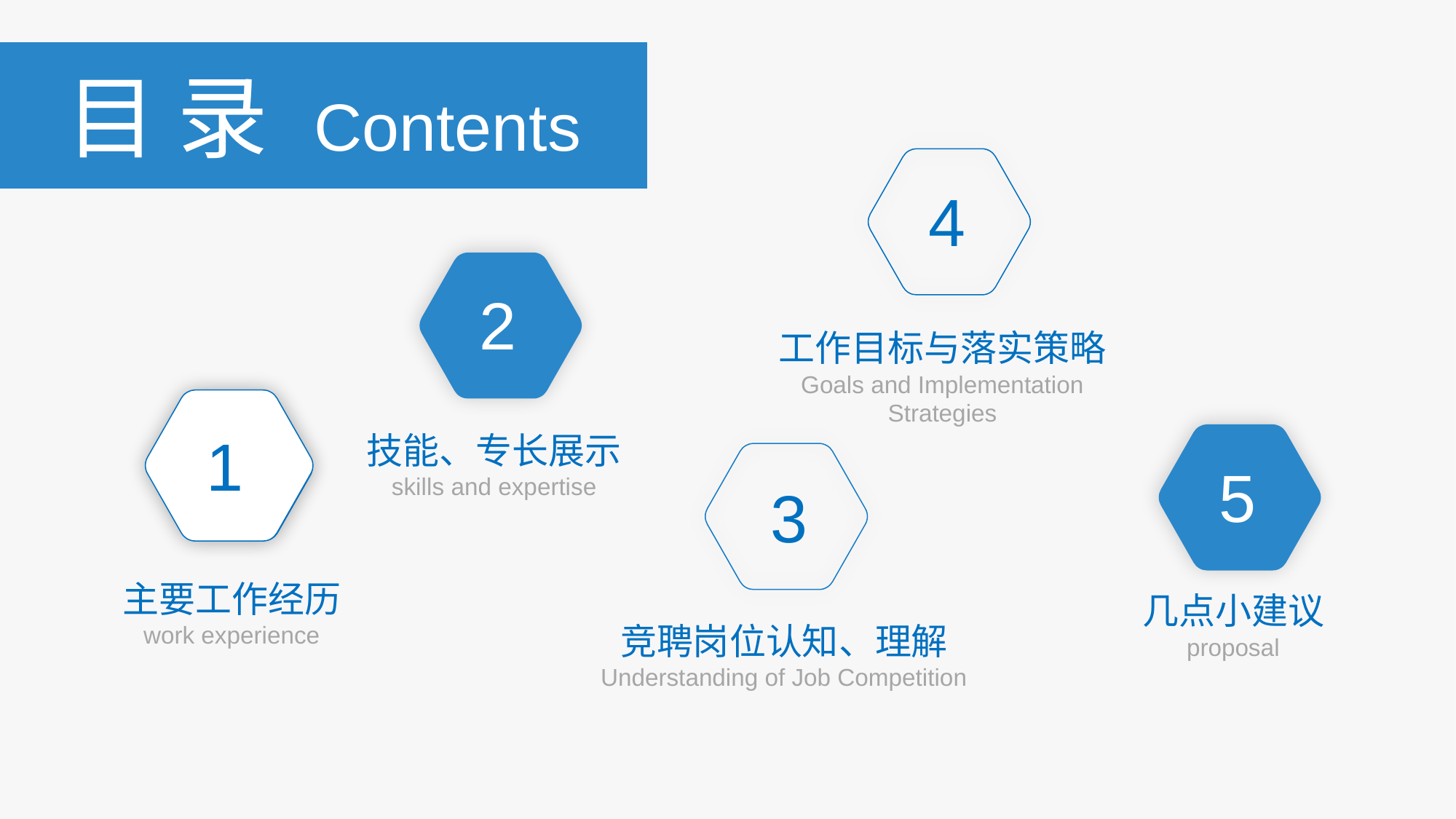

目 录  Contents

4

2
工作目标与落实策略
Goals and Implementation Strategies

技能、专长展示
skills and expertise
1

1

5
3
主要工作经历
work experience
几点小建议
proposal
竞聘岗位认知、理解
Understanding of Job Competition